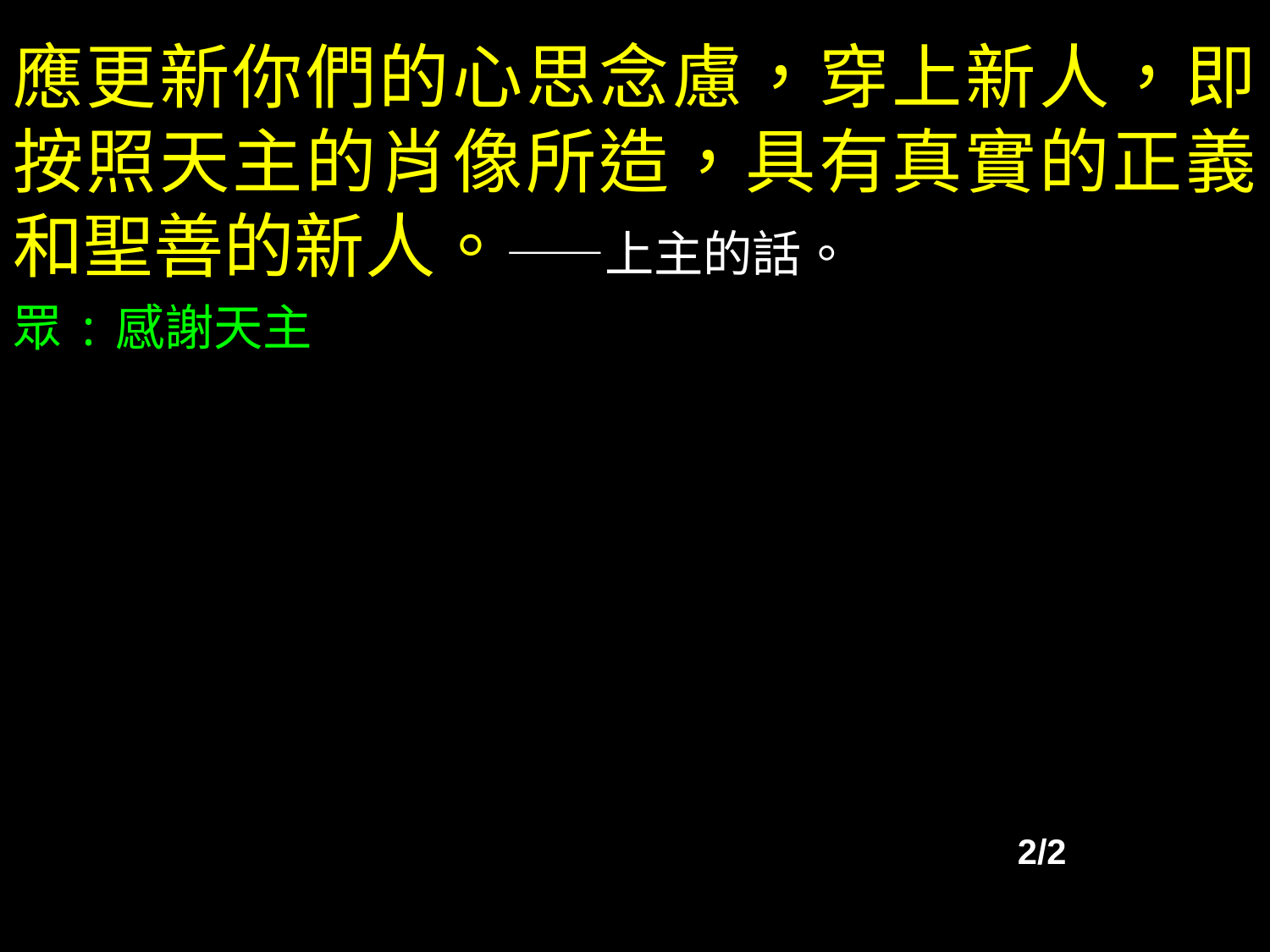

應更新你們的心思念慮，穿上新人，即按照天主的肖像所造，具有真實的正義和聖善的新人。——上主的話。
眾:感謝天主

2/2